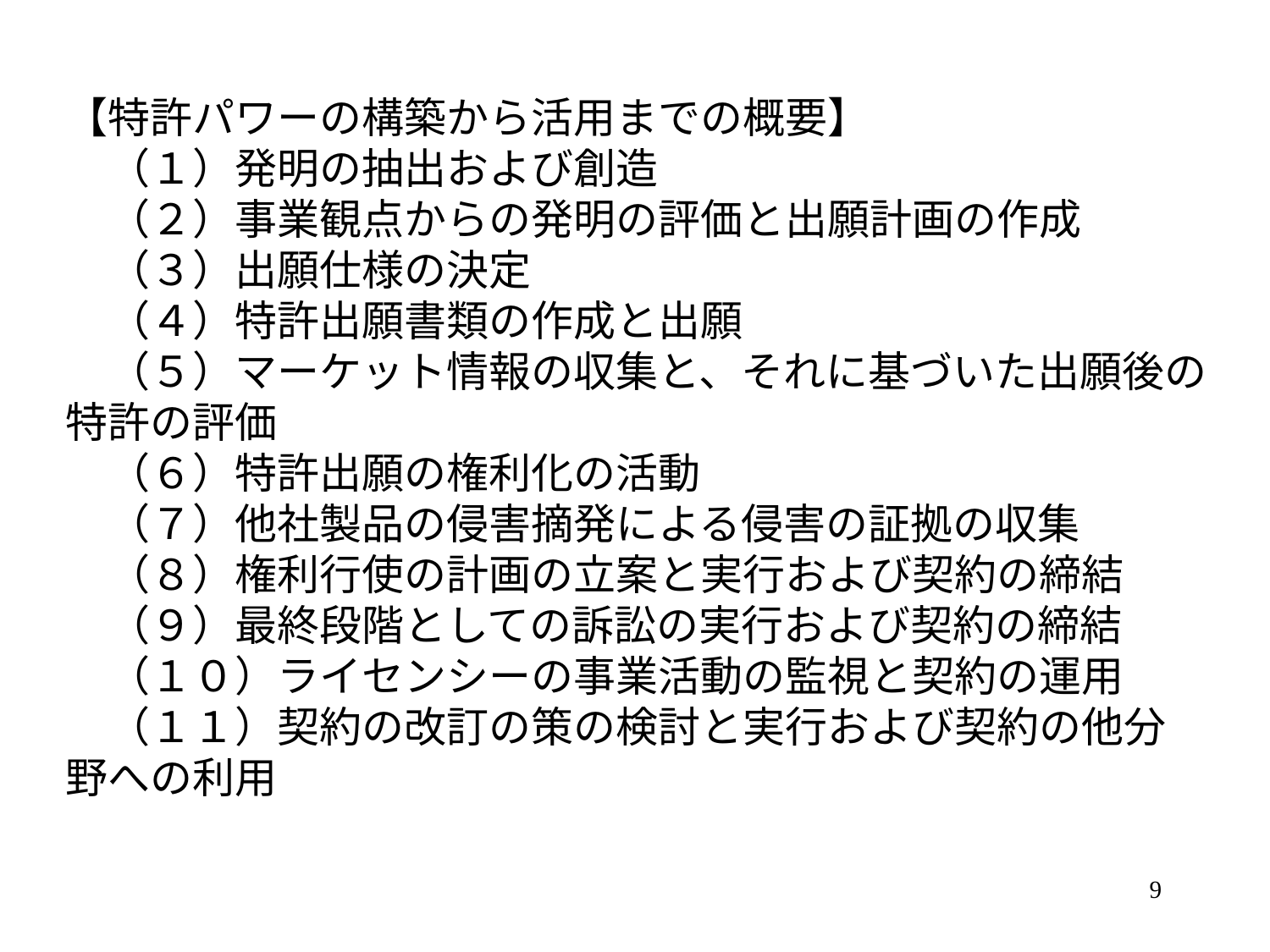

【特許パワーの構築から活用までの概要】
　（１）発明の抽出および創造
　（２）事業観点からの発明の評価と出願計画の作成
　（３）出願仕様の決定
　（４）特許出願書類の作成と出願
　（５）マーケット情報の収集と、それに基づいた出願後の特許の評価
　（６）特許出願の権利化の活動
　（７）他社製品の侵害摘発による侵害の証拠の収集
　（８）権利行使の計画の立案と実行および契約の締結
　（９）最終段階としての訴訟の実行および契約の締結
　（１０）ライセンシーの事業活動の監視と契約の運用
　（１１）契約の改訂の策の検討と実行および契約の他分野への利用

9